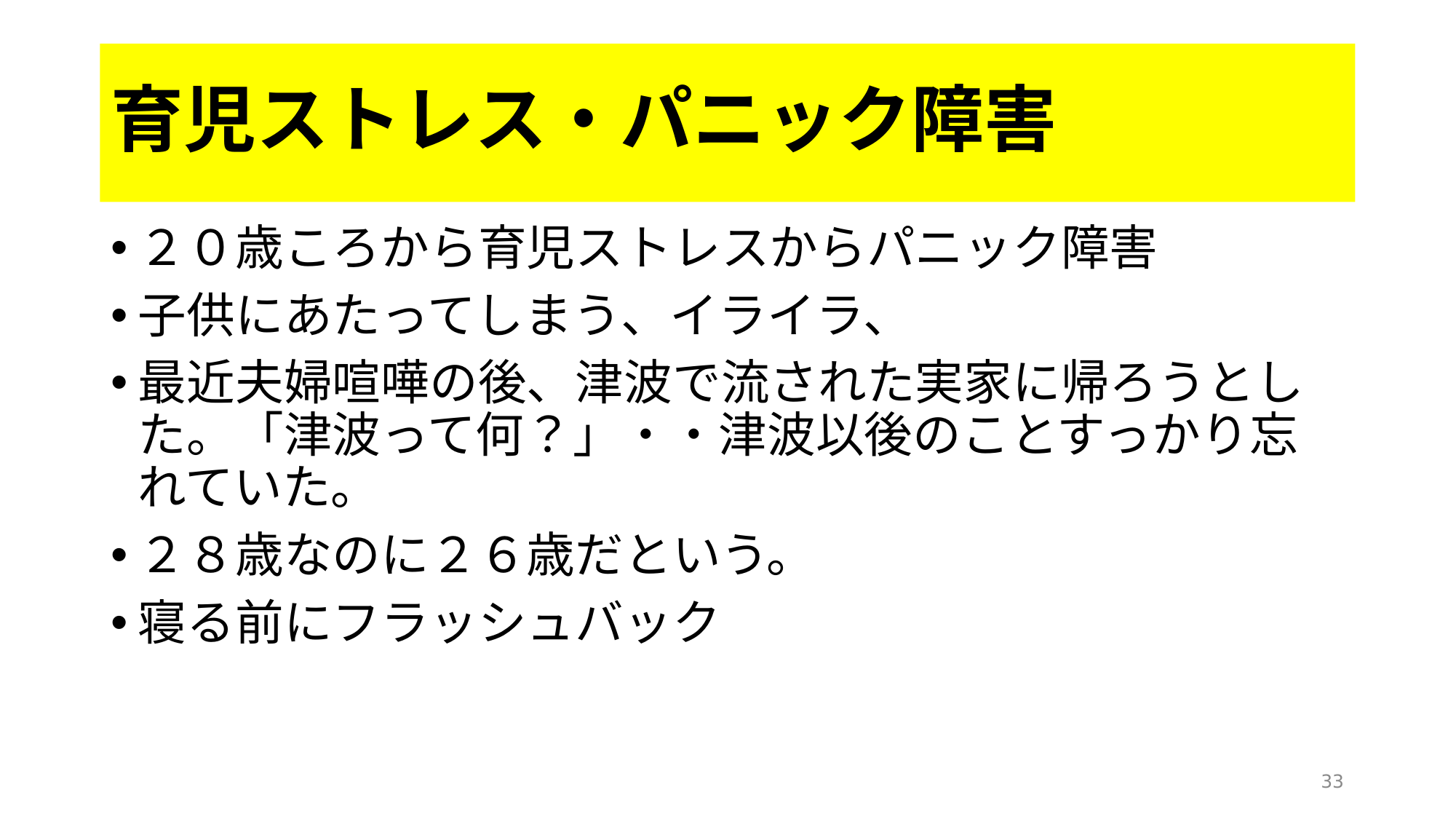

# 育児ストレス・パニック障害
２０歳ころから育児ストレスからパニック障害
子供にあたってしまう、イライラ、
最近夫婦喧嘩の後、津波で流された実家に帰ろうとした。「津波って何？」・・津波以後のことすっかり忘れていた。
２８歳なのに２６歳だという。
寝る前にフラッシュバック
33